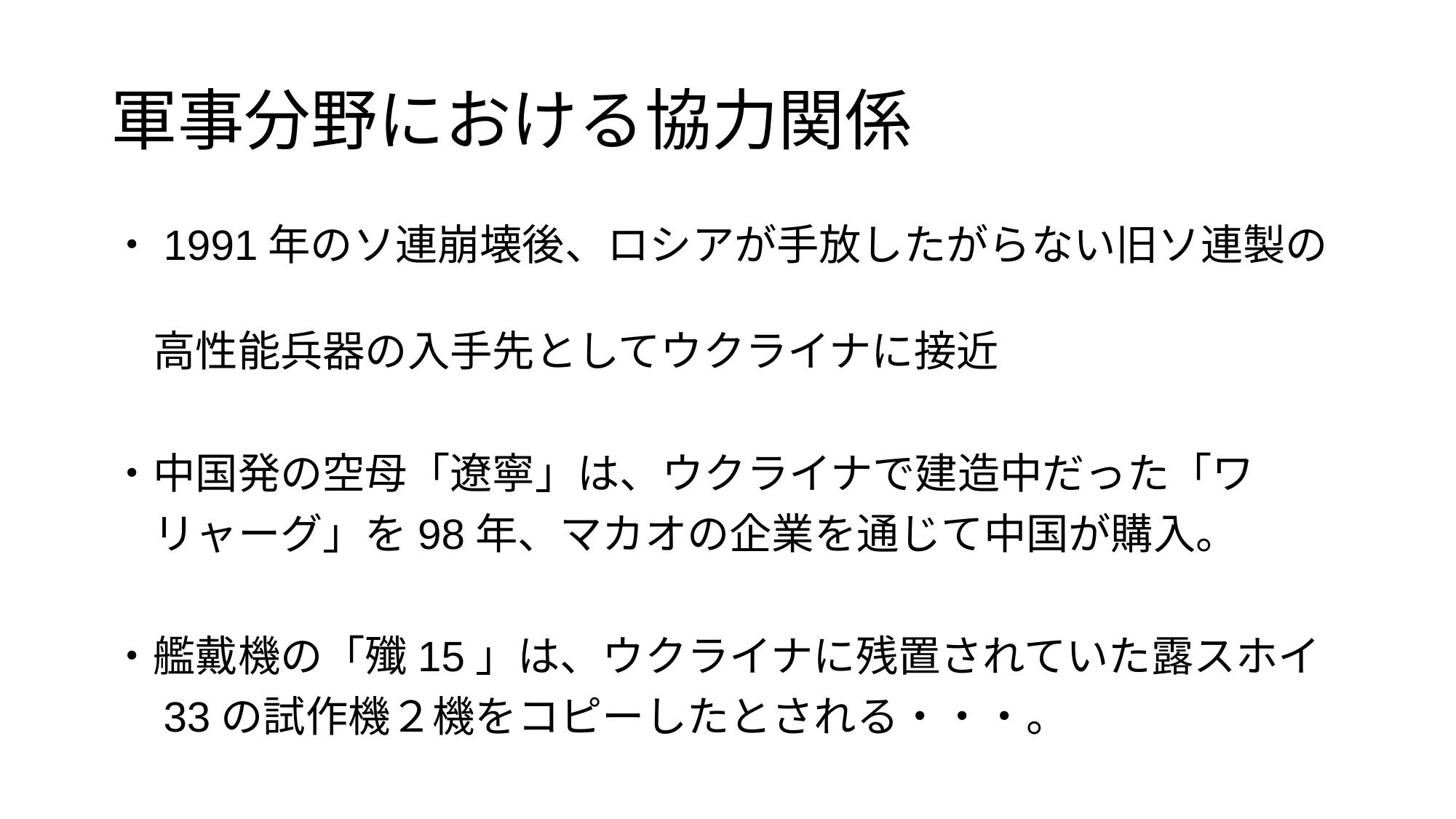

# 軍事分野における協力関係
・1991年のソ連崩壊後、ロシアが手放したがらない旧ソ連製の
　高性能兵器の入手先としてウクライナに接近

・中国発の空母「遼寧」は、ウクライナで建造中だった「ワ
　リャーグ」を98年、マカオの企業を通じて中国が購入。

・艦戴機の「殲15」は、ウクライナに残置されていた露スホイ
　33の試作機２機をコピーしたとされる・・・。